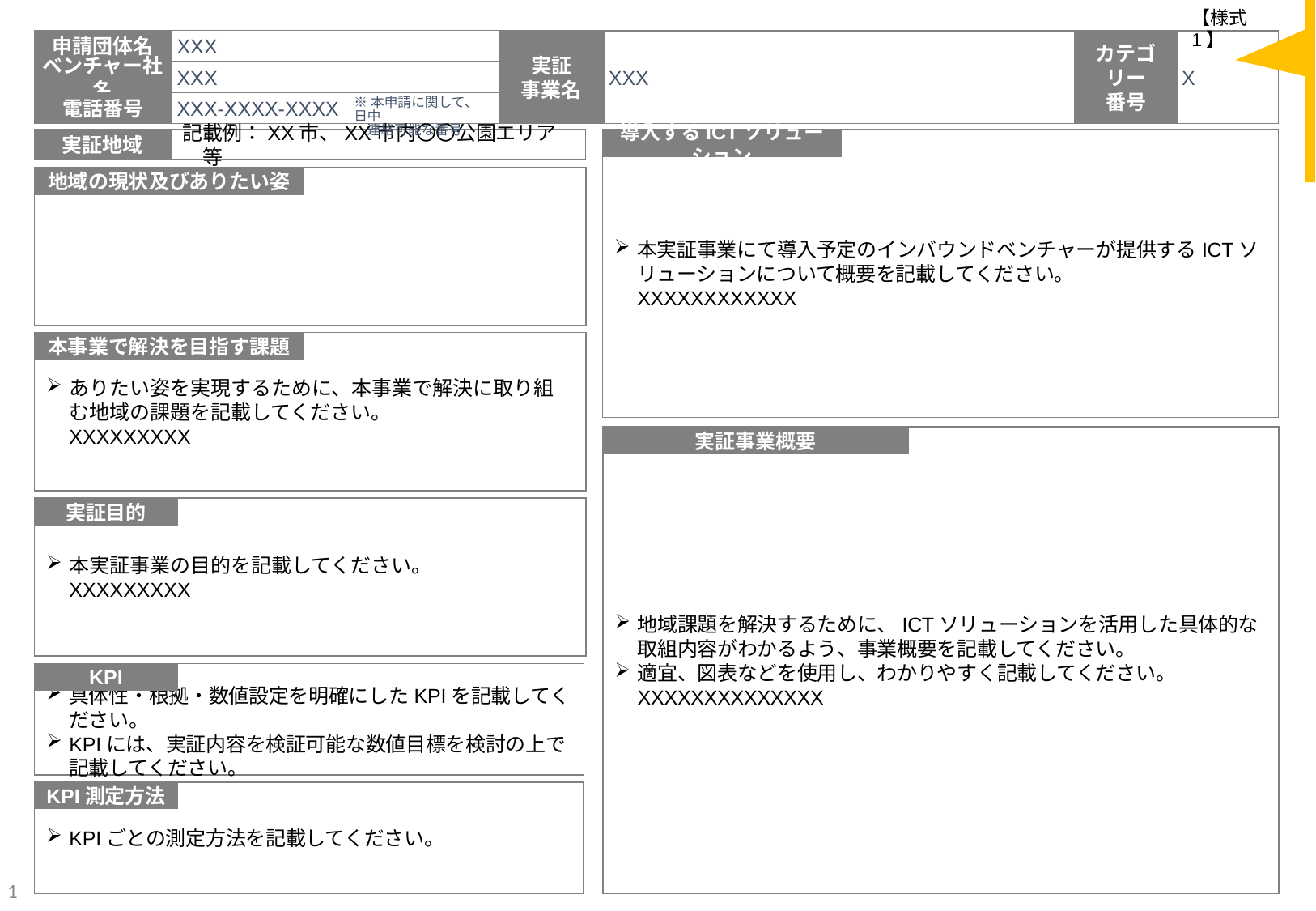

【申請団体様】
該当するカテゴリーの番号を記載ください。
① マナー啓発等を目的とした情報発信・多言語対応
② 予約・決済、通信環境の整備
③ 混雑対応
④ 二次交通の円滑な利用・周遊促進
⑤ 災害等非常時対策
⑥ 情報収集・分析、マーケティング関連
⑦ その他受入環境の向上を目的としたサービス導入
【様式1】
カテゴリー
番号
X
実証
事業名
XXX
申請団体名
XXX
ベンチャー社名
XXX
電話番号
XXX-XXXX-XXXX
※本申請に関して、日中
　連絡可能な番号
実証地域
記載例：XX市、XX市内〇〇公園エリア　等
本実証事業にて導入予定のインバウンドベンチャーが提供するICTソリューションについて概要を記載してください。
XXXXXXXXXXXX
導入するICTソリューション
地域の現状、現状を踏まえたありたい姿を記載してください。
XXXXXXXXX
地域の現状及びありたい姿
ありたい姿を実現するために、本事業で解決に取り組む地域の課題を記載してください。
XXXXXXXXX
本事業で解決を目指す課題
地域課題を解決するために、ICTソリューションを活用した具体的な取組内容がわかるよう、事業概要を記載してください。
適宜、図表などを使用し、わかりやすく記載してください。
XXXXXXXXXXXXXX
実証事業概要
本実証事業の目的を記載してください。
XXXXXXXXX
実証目的

具体性・根拠・数値設定を明確にしたKPIを記載してください。
KPIには、実証内容を検証可能な数値目標を検討の上で記載してください。
KPI
KPIごとの測定方法を記載してください。
KPI測定方法
1